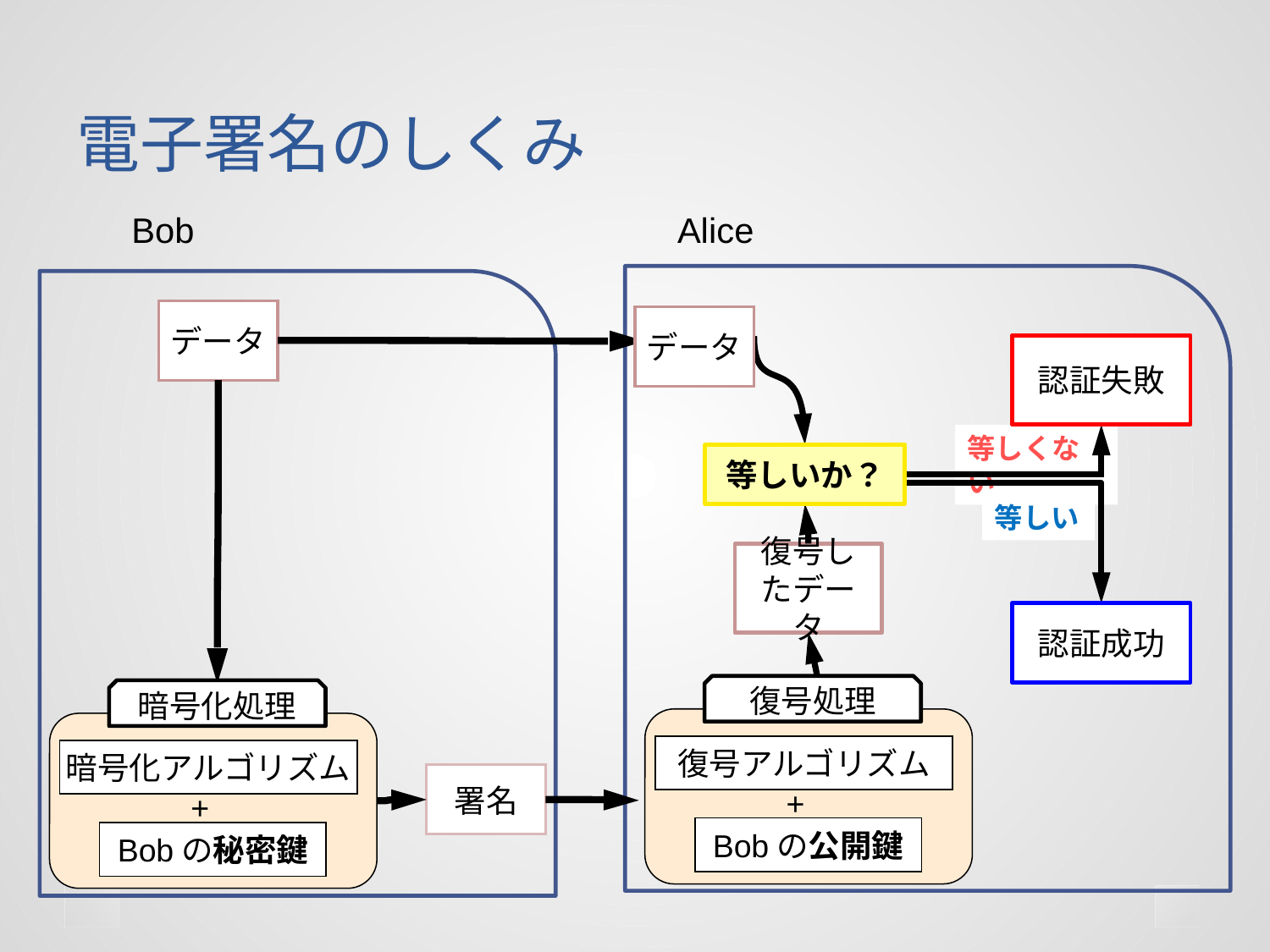

# 電子署名のしくみ
Bob
Alice

データ
データ
認証失敗
等しくない
等しいか？
等しい
復号したデータ
認証成功
復号処理

復号アルゴリズム
+
Bobの公開鍵
暗号化処理

暗号化アルゴリズム
+
Bobの秘密鍵
署名